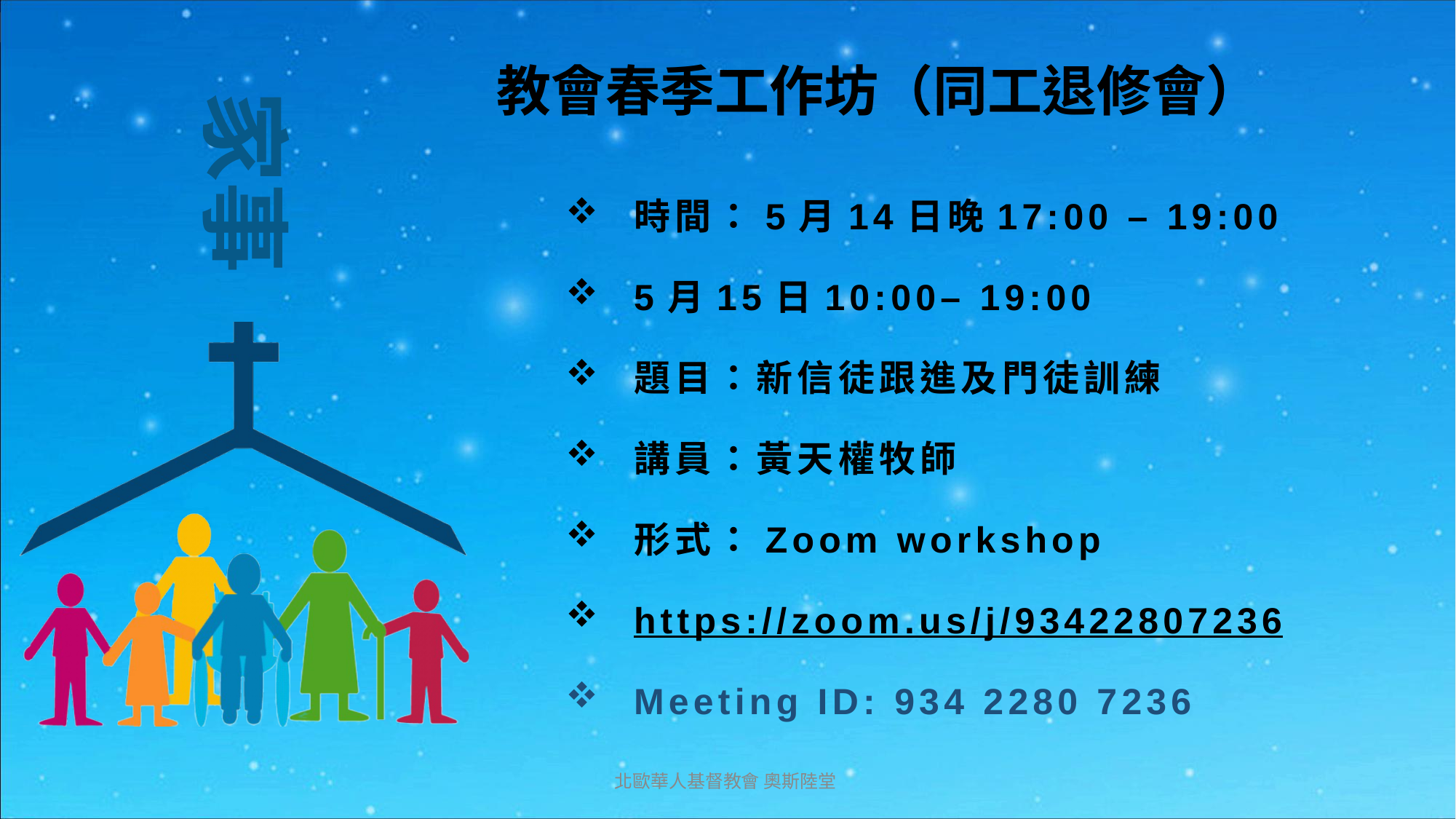

教會春季工作坊（同工退修會）

時間：5月14日晚17:00 – 19:00
5月15日10:00– 19:00
題目：新信徒跟進及門徒訓練
講員：黃天權牧師
形式：Zoom workshop
https://zoom.us/j/93422807236
Meeting ID: 934 2280 7236
北歐華人基督教會 奧斯陸堂